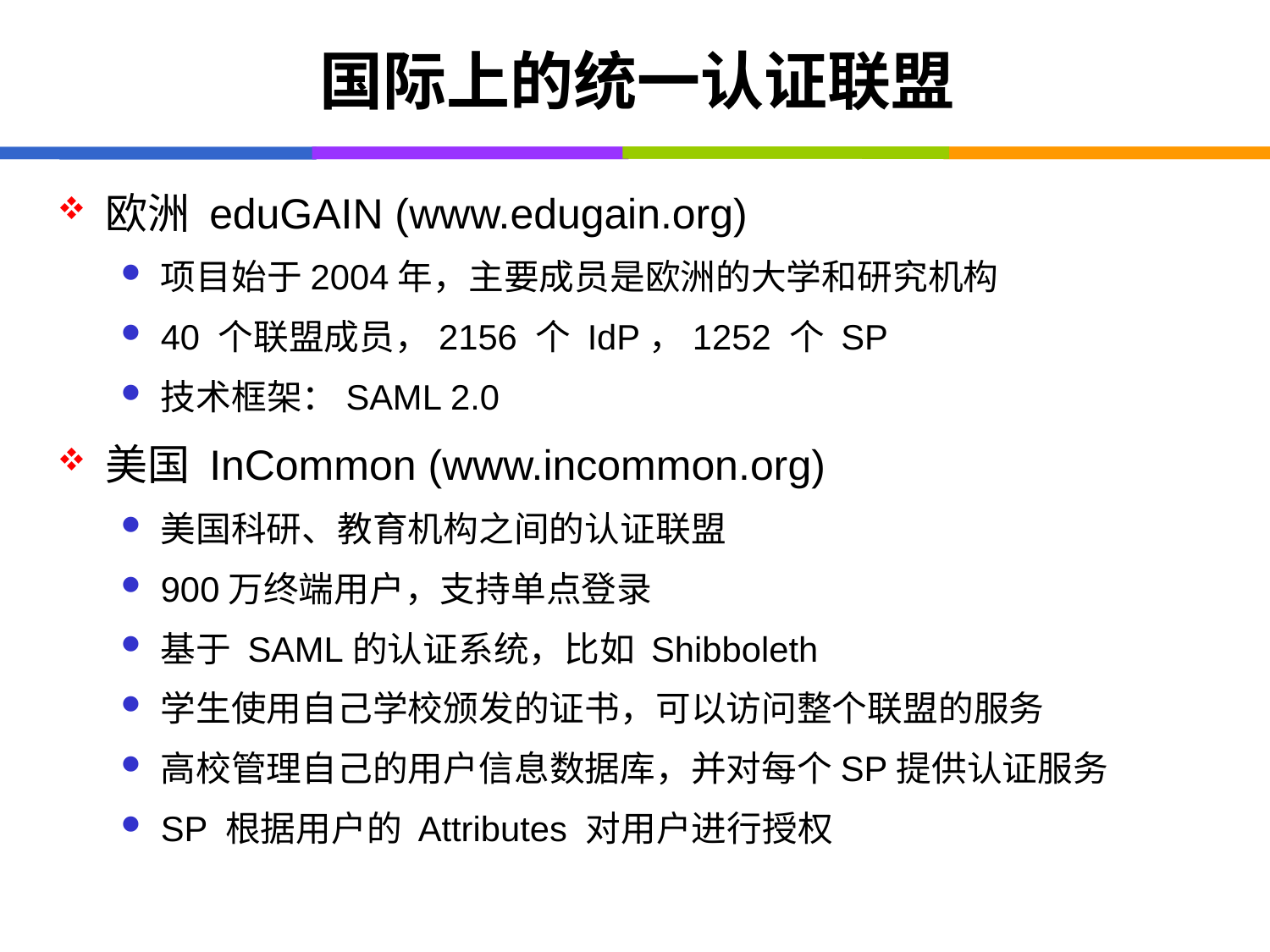

# 国际上的统一认证联盟
欧洲 eduGAIN (www.edugain.org)
项目始于2004年，主要成员是欧洲的大学和研究机构
40 个联盟成员，2156 个 IdP，1252 个 SP
技术框架：SAML 2.0
美国 InCommon (www.incommon.org)
美国科研、教育机构之间的认证联盟
900万终端用户，支持单点登录
基于 SAML的认证系统，比如 Shibboleth
学生使用自己学校颁发的证书，可以访问整个联盟的服务
高校管理自己的用户信息数据库，并对每个SP提供认证服务
SP 根据用户的 Attributes 对用户进行授权